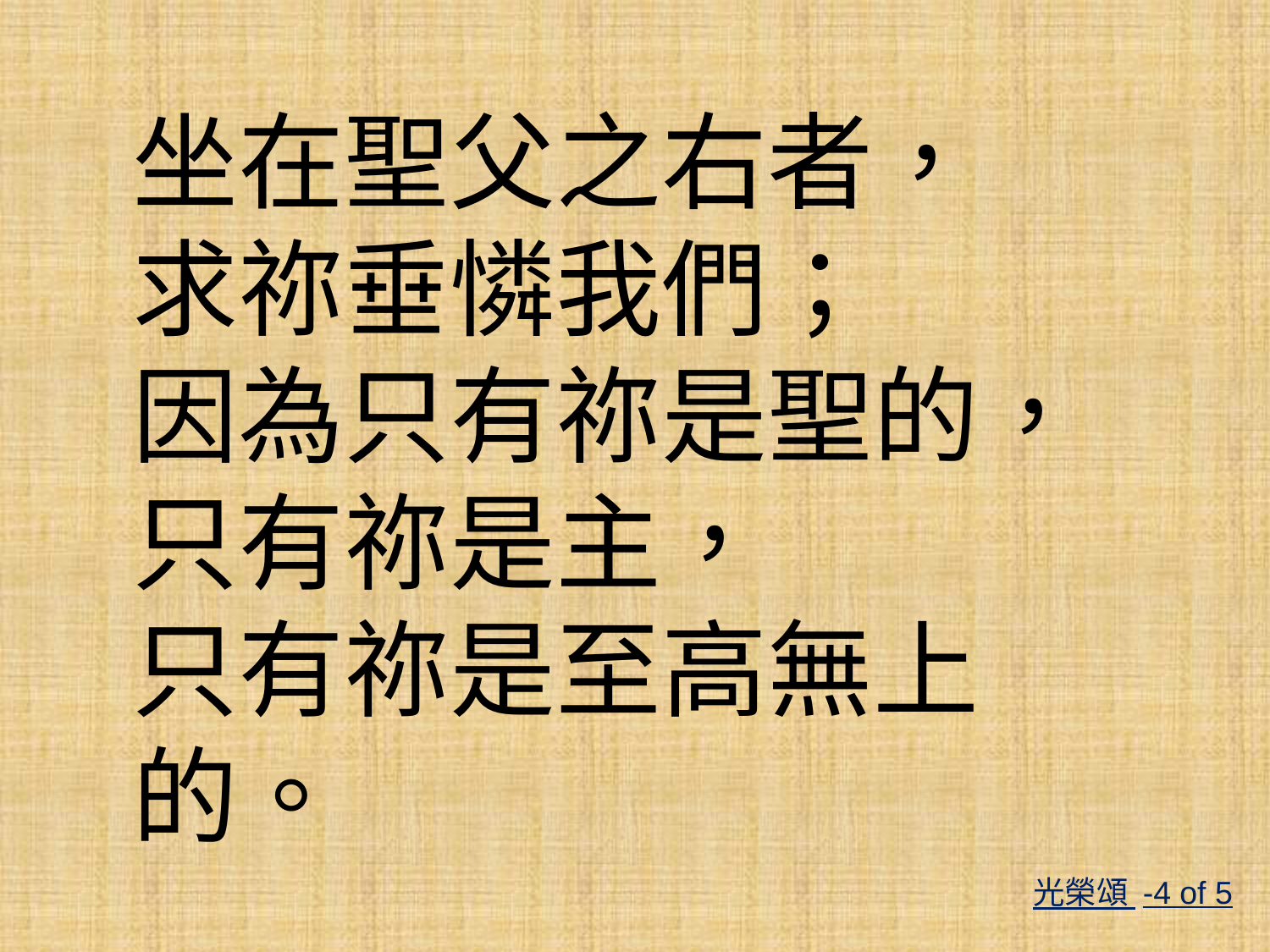

# 坐在聖父之右者， 求祢垂憐我們； 因為只有祢是聖的，只有祢是主， 只有祢是至高無上的。
光榮頌 -4 of 5